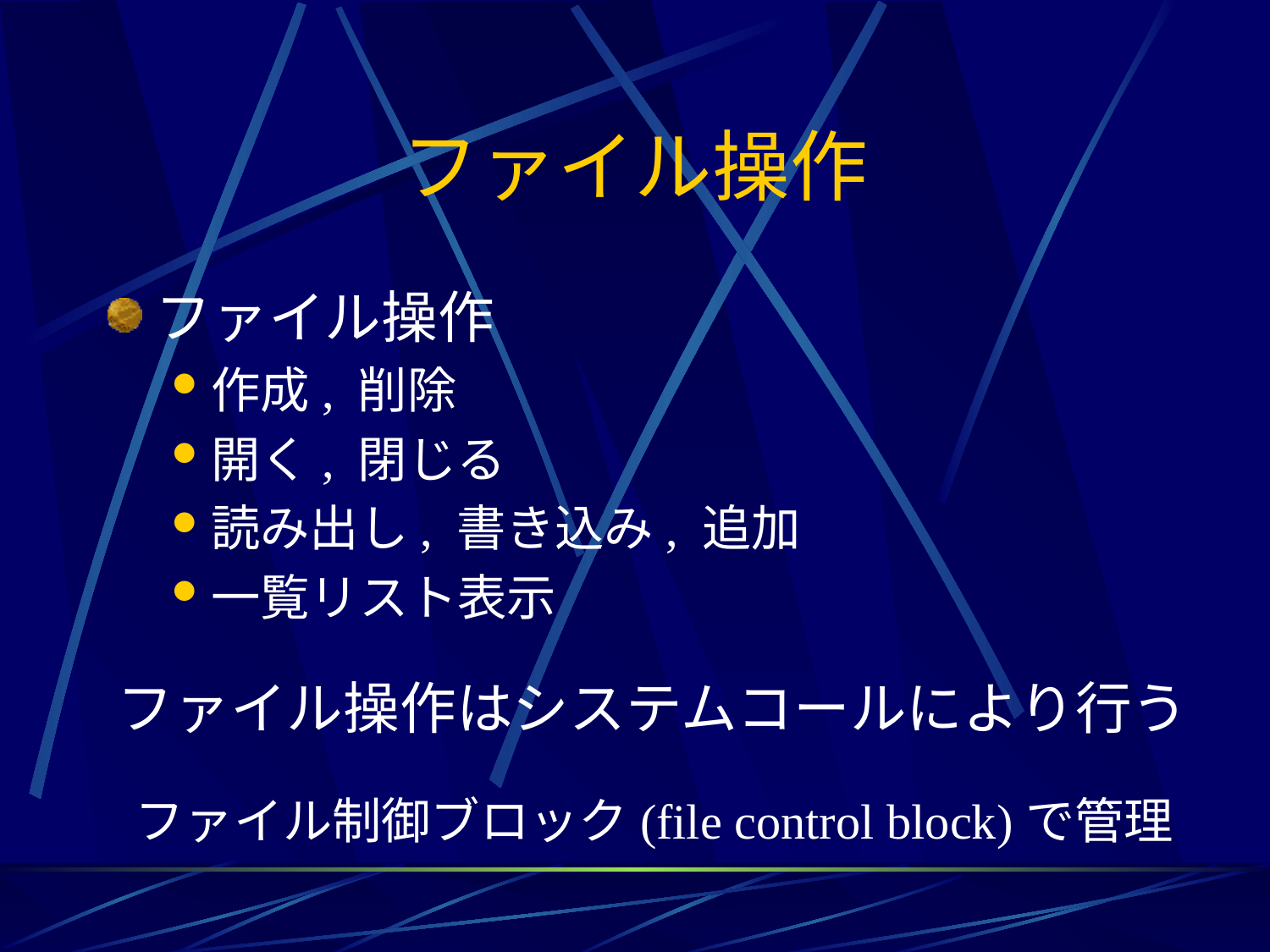

# ファイル操作
ファイル操作
作成, 削除
開く, 閉じる
読み出し, 書き込み, 追加
一覧リスト表示
ファイル操作はシステムコールにより行う
ファイル制御ブロック(file control block)で管理